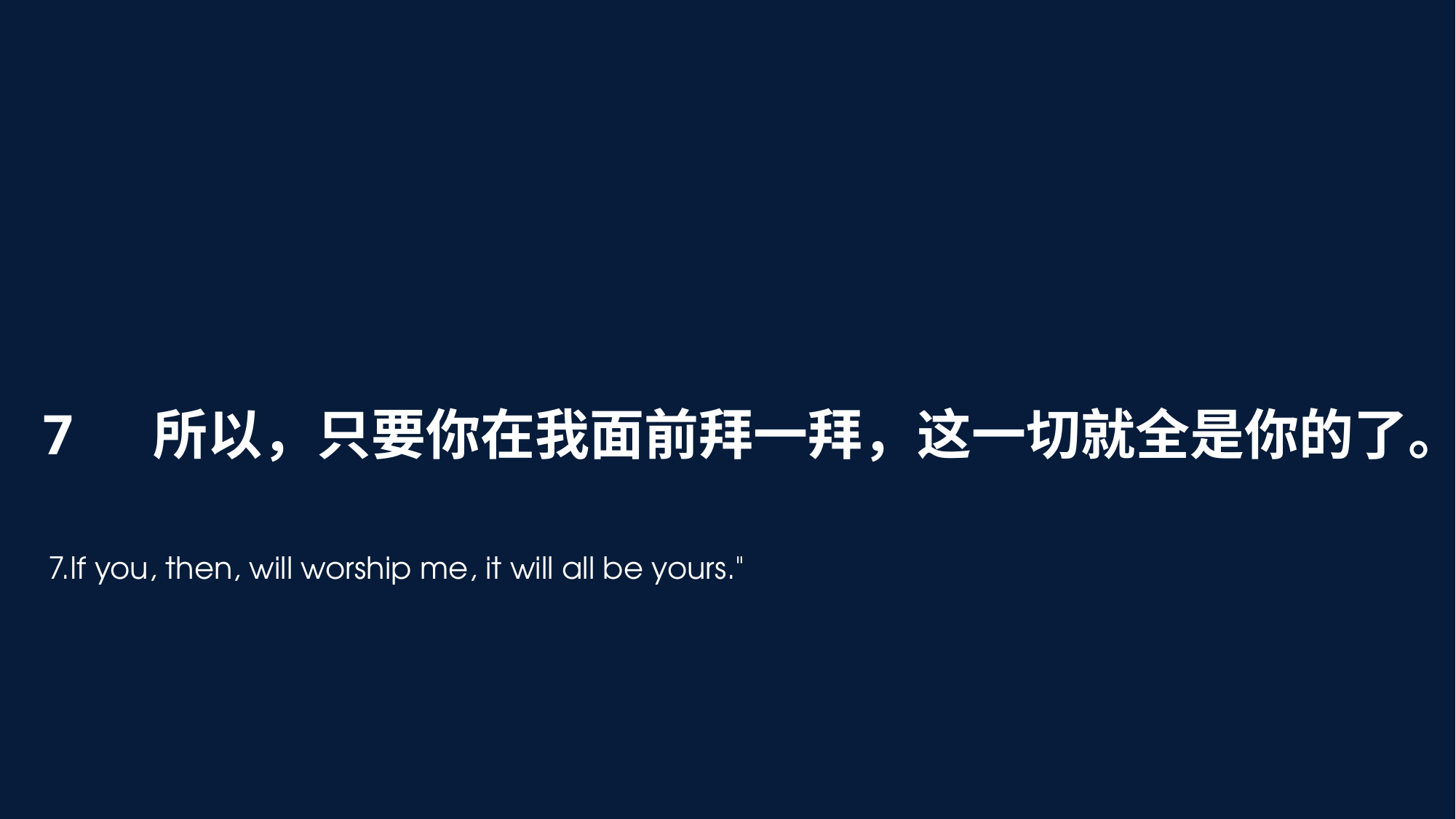

7  所以，只要你在我面前拜一拜，这一切就全是你的了。
7.If you, then, will worship me, it will all be yours."